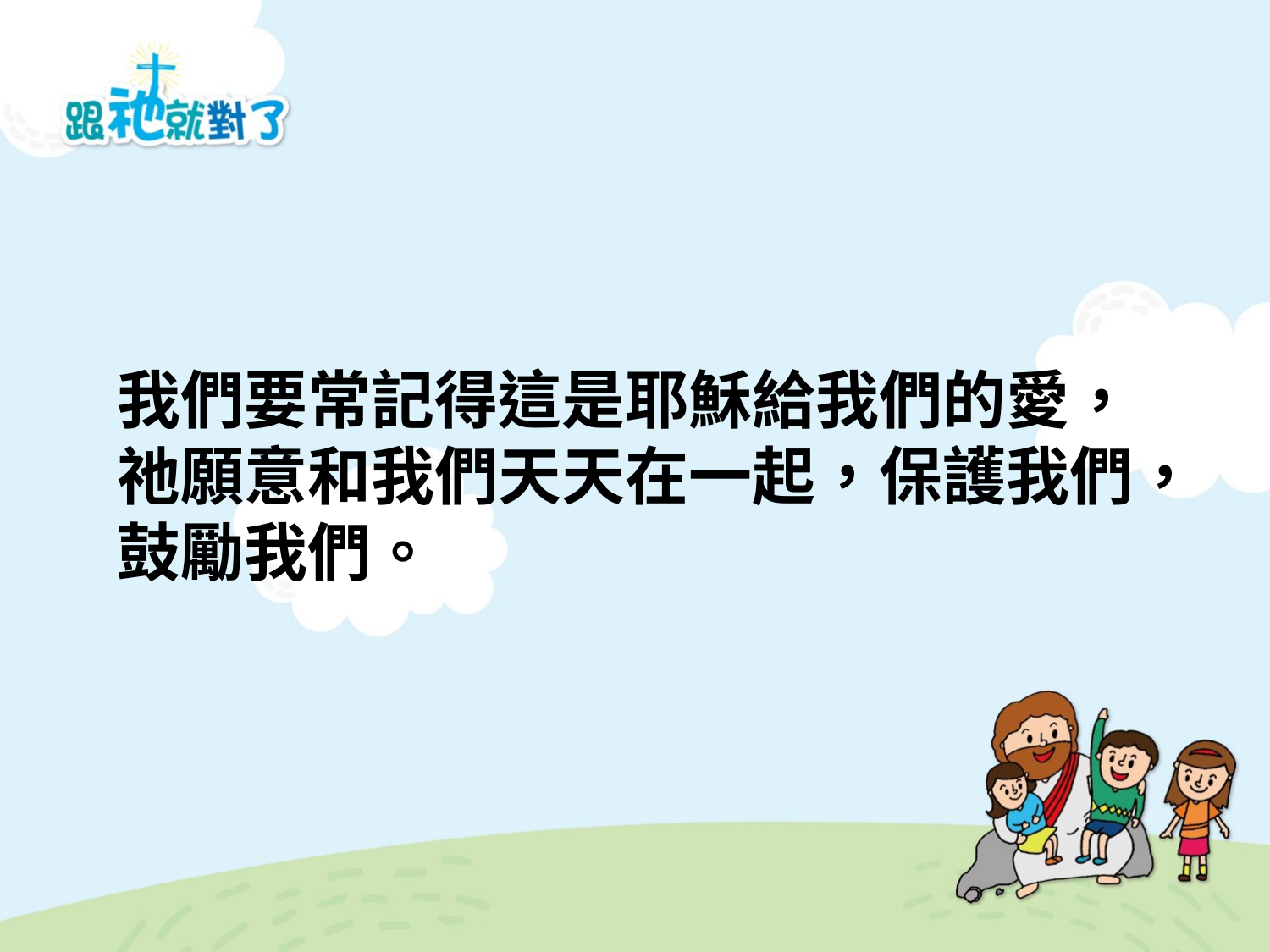

我們要常記得這是耶穌給我們的愛，祂願意和我們天天在一起，保護我們，鼓勵我們。